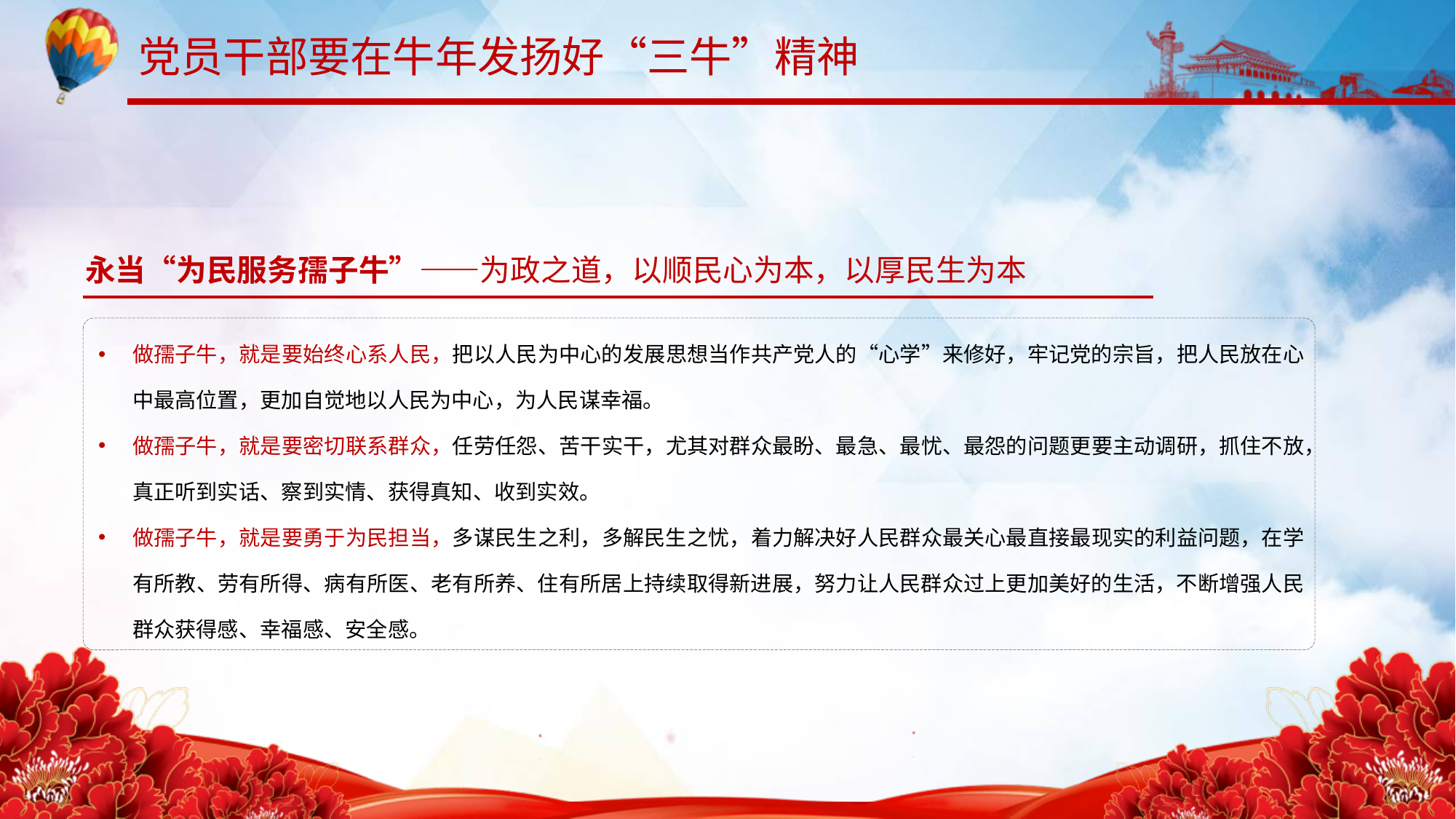

永当“为民服务孺子牛”——为政之道，以顺民心为本，以厚民生为本
做孺子牛，就是要始终心系人民，把以人民为中心的发展思想当作共产党人的“心学”来修好，牢记党的宗旨，把人民放在心中最高位置，更加自觉地以人民为中心，为人民谋幸福。
做孺子牛，就是要密切联系群众，任劳任怨、苦干实干，尤其对群众最盼、最急、最忧、最怨的问题更要主动调研，抓住不放，真正听到实话、察到实情、获得真知、收到实效。
做孺子牛，就是要勇于为民担当，多谋民生之利，多解民生之忧，着力解决好人民群众最关心最直接最现实的利益问题，在学有所教、劳有所得、病有所医、老有所养、住有所居上持续取得新进展，努力让人民群众过上更加美好的生活，不断增强人民群众获得感、幸福感、安全感。